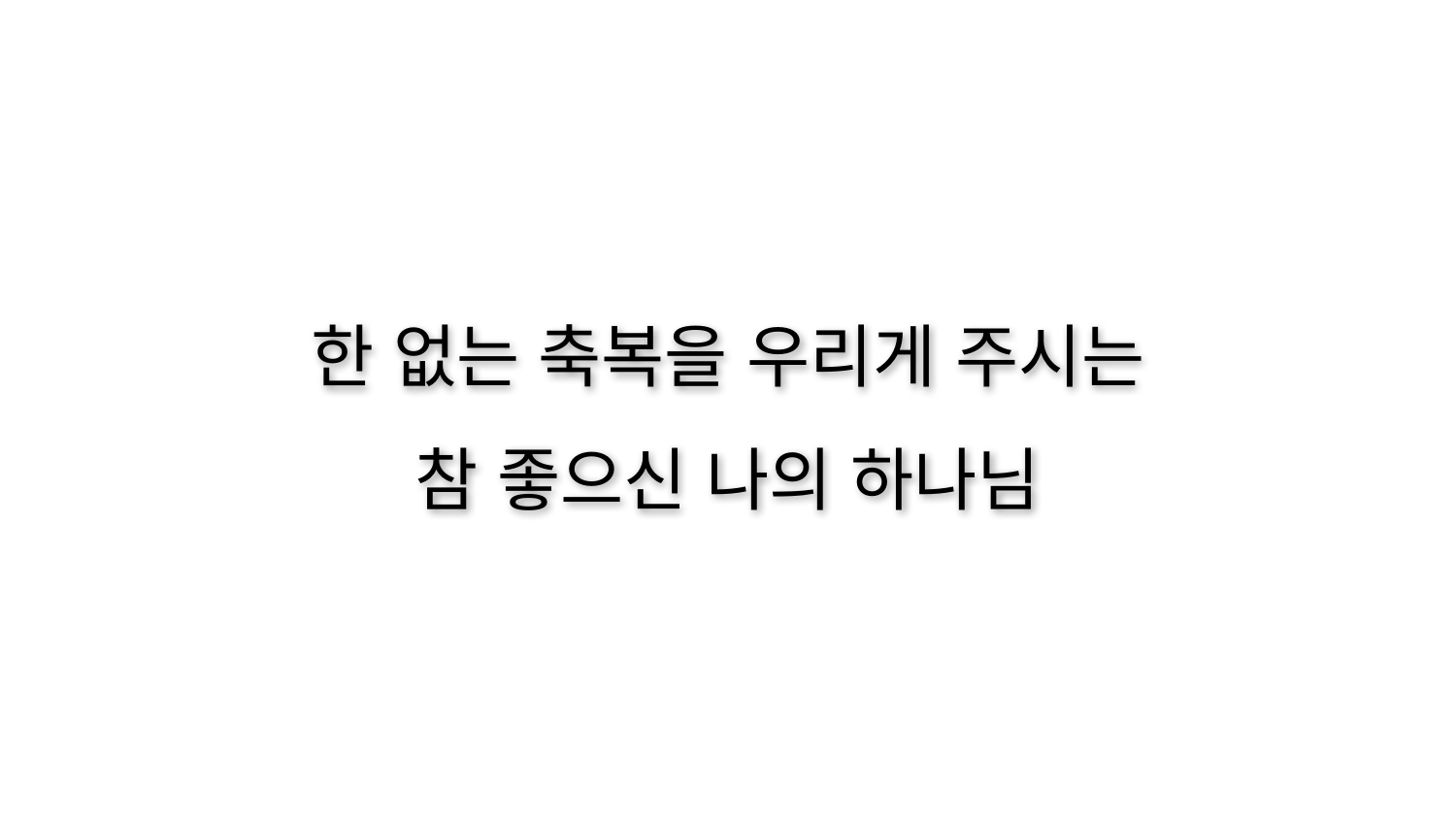

한 없는 축복을 우리게 주시는
참 좋으신 나의 하나님